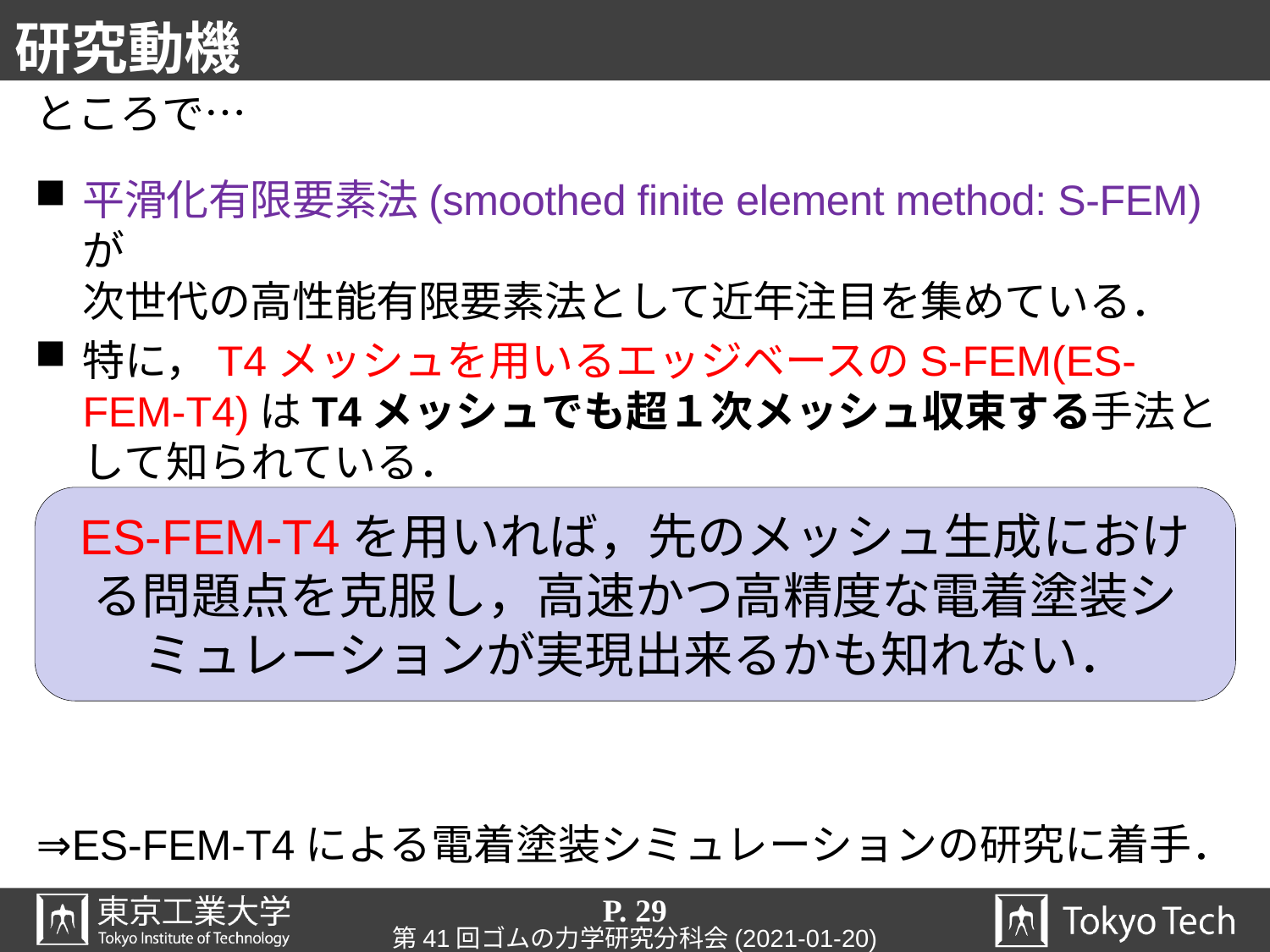

# 研究動機
ところで…

平滑化有限要素法(smoothed finite element method: S-FEM)が
次世代の高性能有限要素法として近年注目を集めている．
特に，T4メッシュを用いるエッジベースのS-FEM(ES-FEM-T4)はT4メッシュでも超１次メッシュ収束する手法として知られている．

従って，もしかすると…

⇒ES-FEM-T4による電着塗装シミュレーションの研究に着手．
ES-FEM-T4を用いれば，先のメッシュ生成における問題点を克服し，高速かつ高精度な電着塗装シミュレーションが実現出来るかも知れない．
P. 29